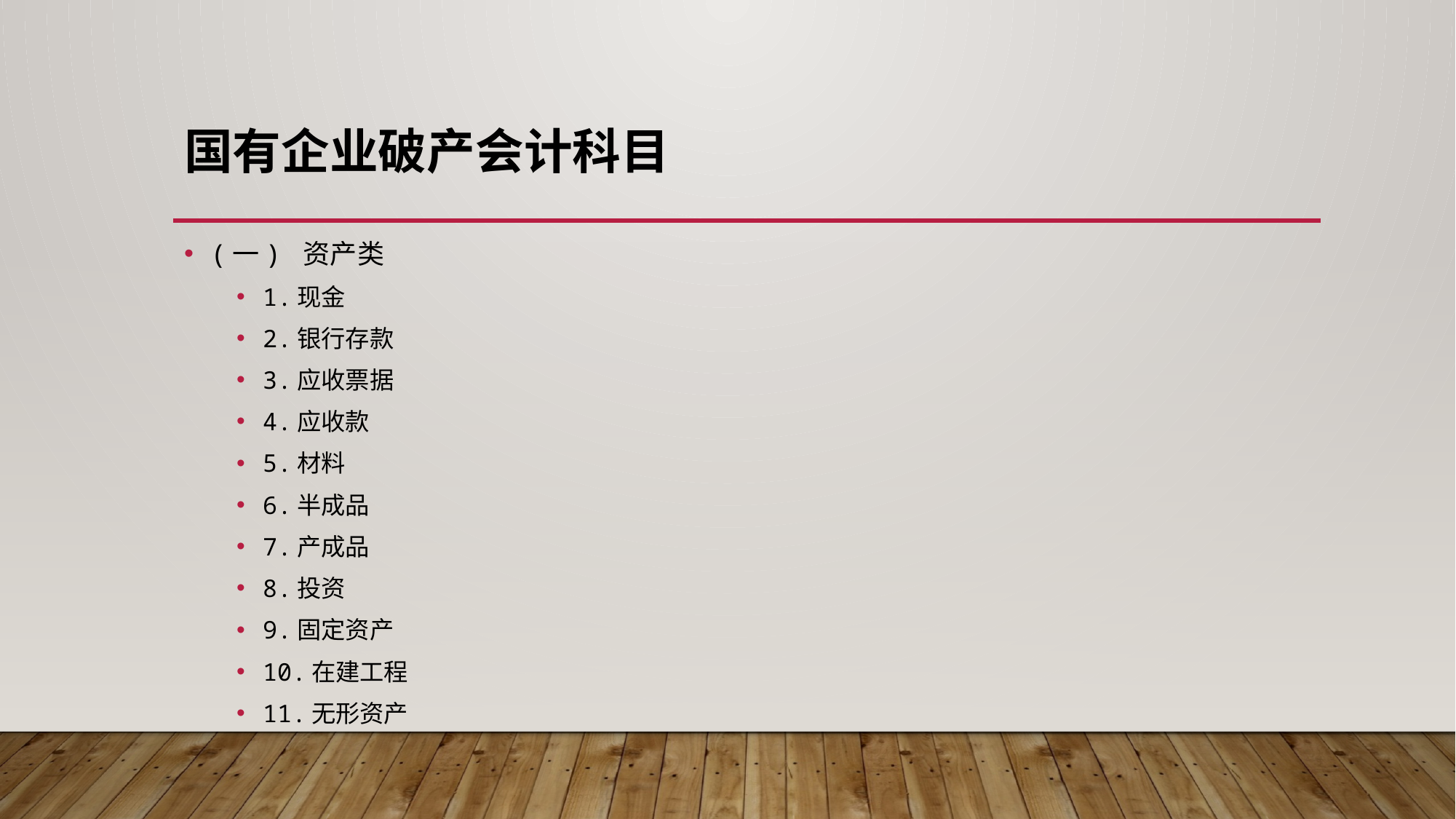

# 国有企业破产会计科目
(一) 资产类
1.现金
2.银行存款
3.应收票据
4.应收款
5.材料
6.半成品
7.产成品
8.投资
9.固定资产
10.在建工程
11.无形资产